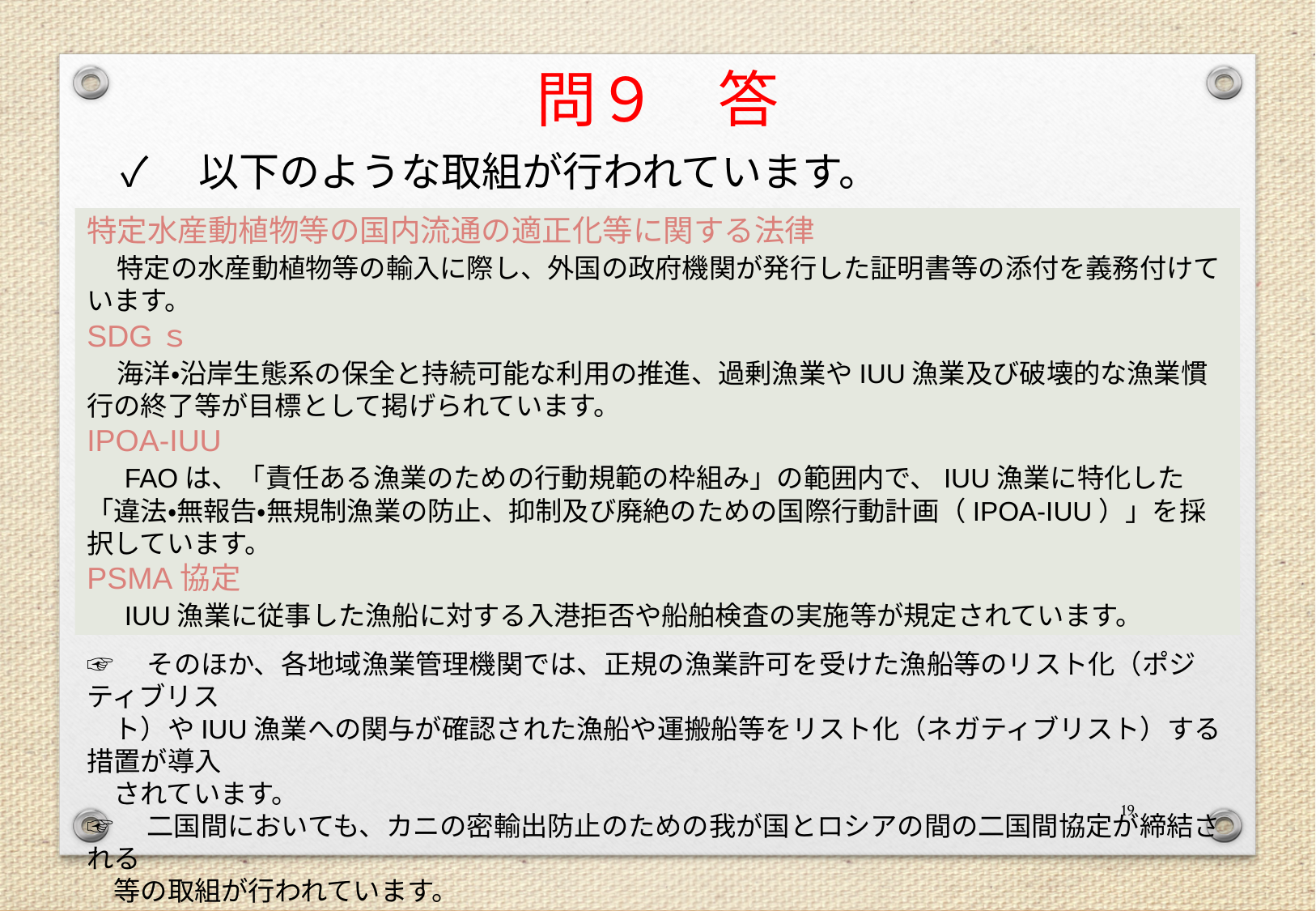

問９　答
✓　以下のような取組が行われています。
特定水産動植物等の国内流通の適正化等に関する法律
　特定の水産動植物等の輸入に際し、外国の政府機関が発行した証明書等の添付を義務付けています。
SDGｓ
　海洋・沿岸生態系の保全と持続可能な利用の推進、過剰漁業やIUU漁業及び破壊的な漁業慣行の終了等が目標として掲げられています。
IPOA-IUU
　FAOは、「責任ある漁業のための行動規範の枠組み」の範囲内で、IUU漁業に特化した「違法・無報告・無規制漁業の防止、抑制及び廃絶のための国際行動計画（IPOA-IUU）」を採択しています。
PSMA協定
　IUU漁業に従事した漁船に対する入港拒否や船舶検査の実施等が規定されています。
☞　そのほか、各地域漁業管理機関では、正規の漁業許可を受けた漁船等のリスト化（ポジティブリス
　ト）やIUU漁業への関与が確認された漁船や運搬船等をリスト化（ネガティブリスト）する措置が導入
　されています。
☞　二国間においても、カニの密輸出防止のための我が国とロシアの間の二国間協定が締結される
　等の取組が行われています。
19